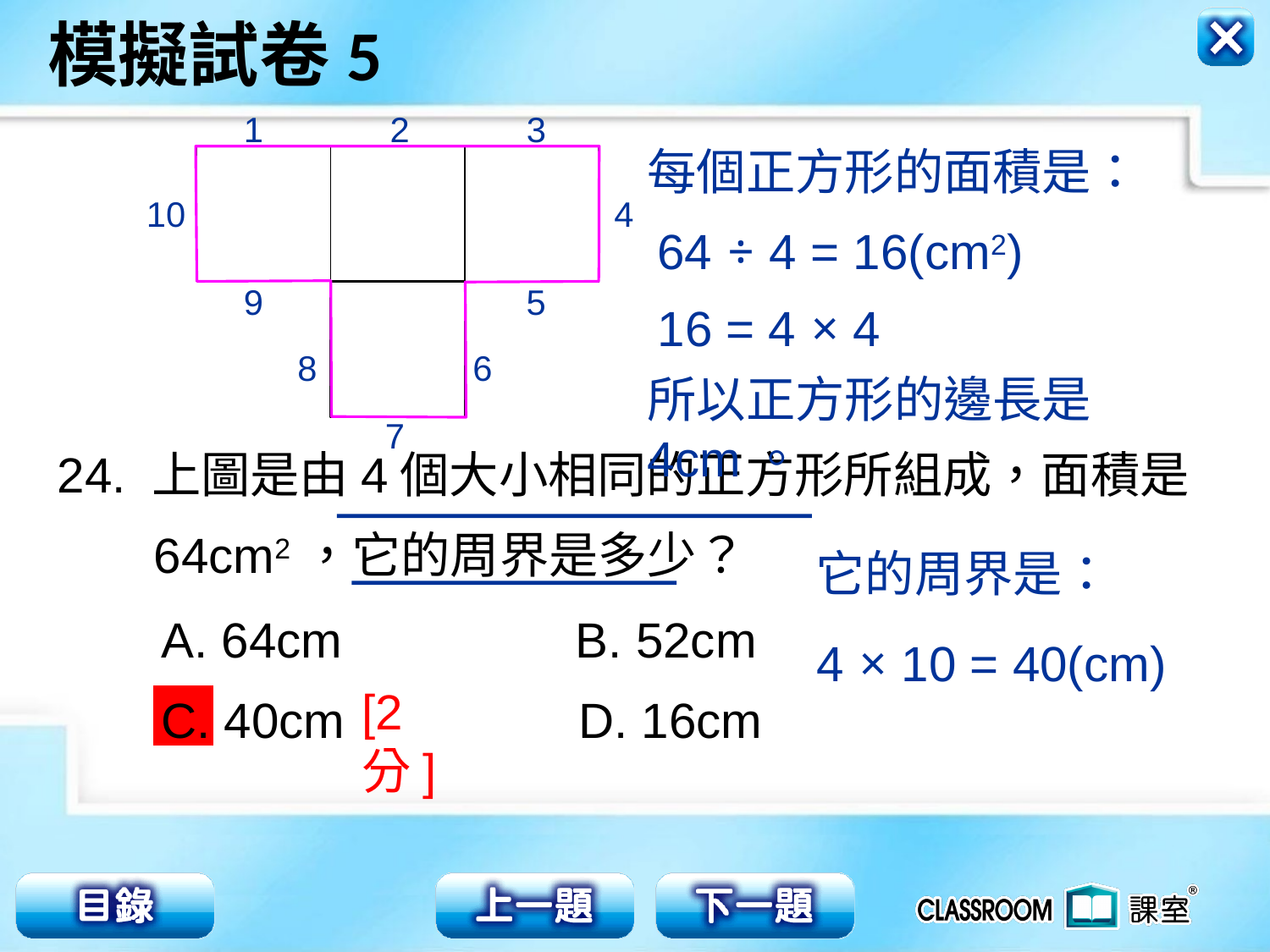

1             2            3

10                                            4

 9                           5

 8                6

 7
每個正方形的面積是：

64 ÷ 4 = 16(cm2)
16 = 4 × 4
所以正方形的邊長是4cm。
24. 上圖是由4個大小相同的正方形所組成，面積是
       64cm2，它的周界是多少？

它的周界是：

A. 64cm                 B. 52cm
C. 40cm                 D. 16cm
4 × 10 = 40(cm)
[2分]